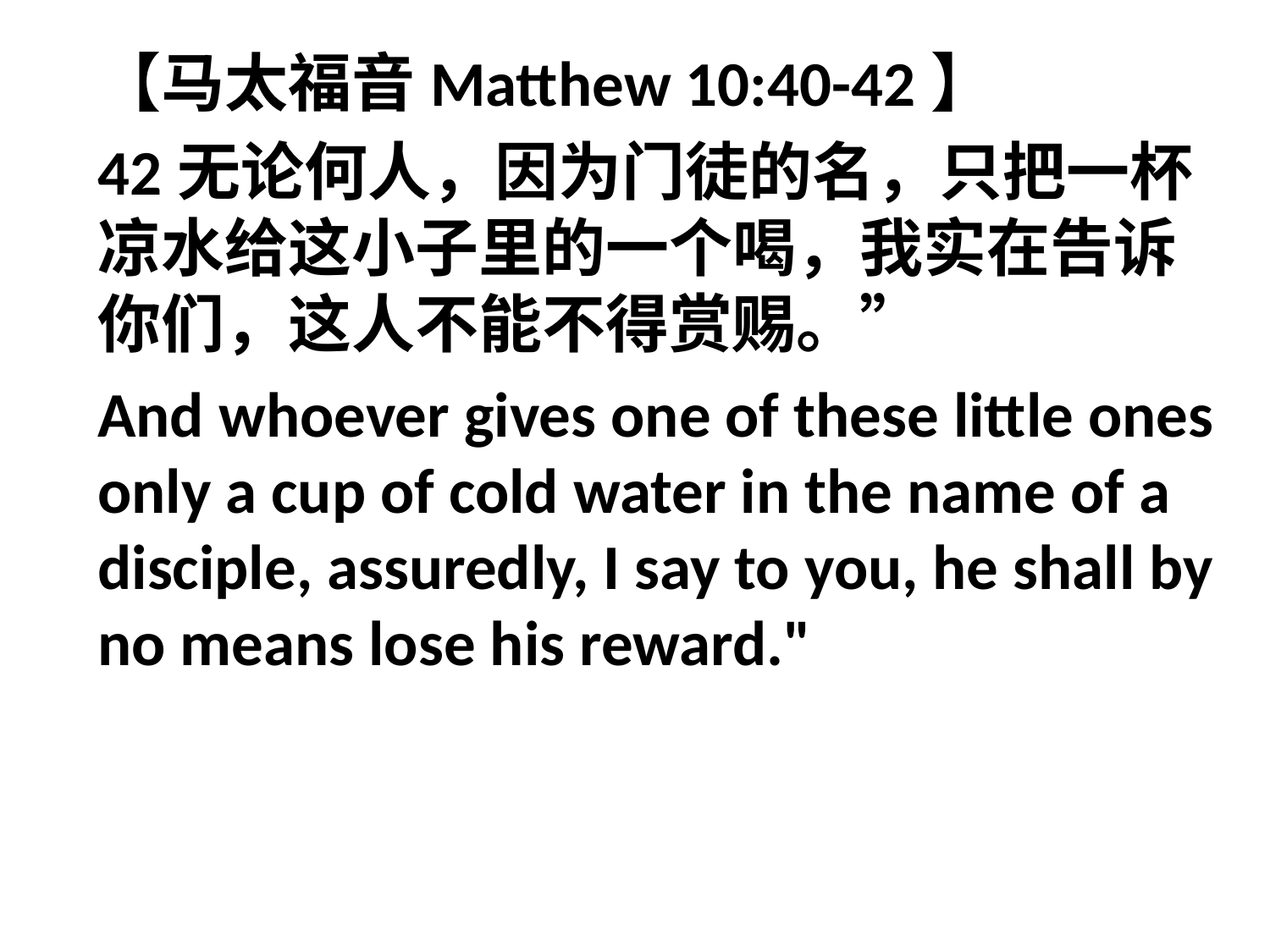

【马太福音Matthew 10:40-42】
42无论何人，因为门徒的名，只把一杯凉水给这小子里的一个喝，我实在告诉你们，这人不能不得赏赐。”
And whoever gives one of these little ones only a cup of cold water in the name of a disciple, assuredly, I say to you, he shall by no means lose his reward."